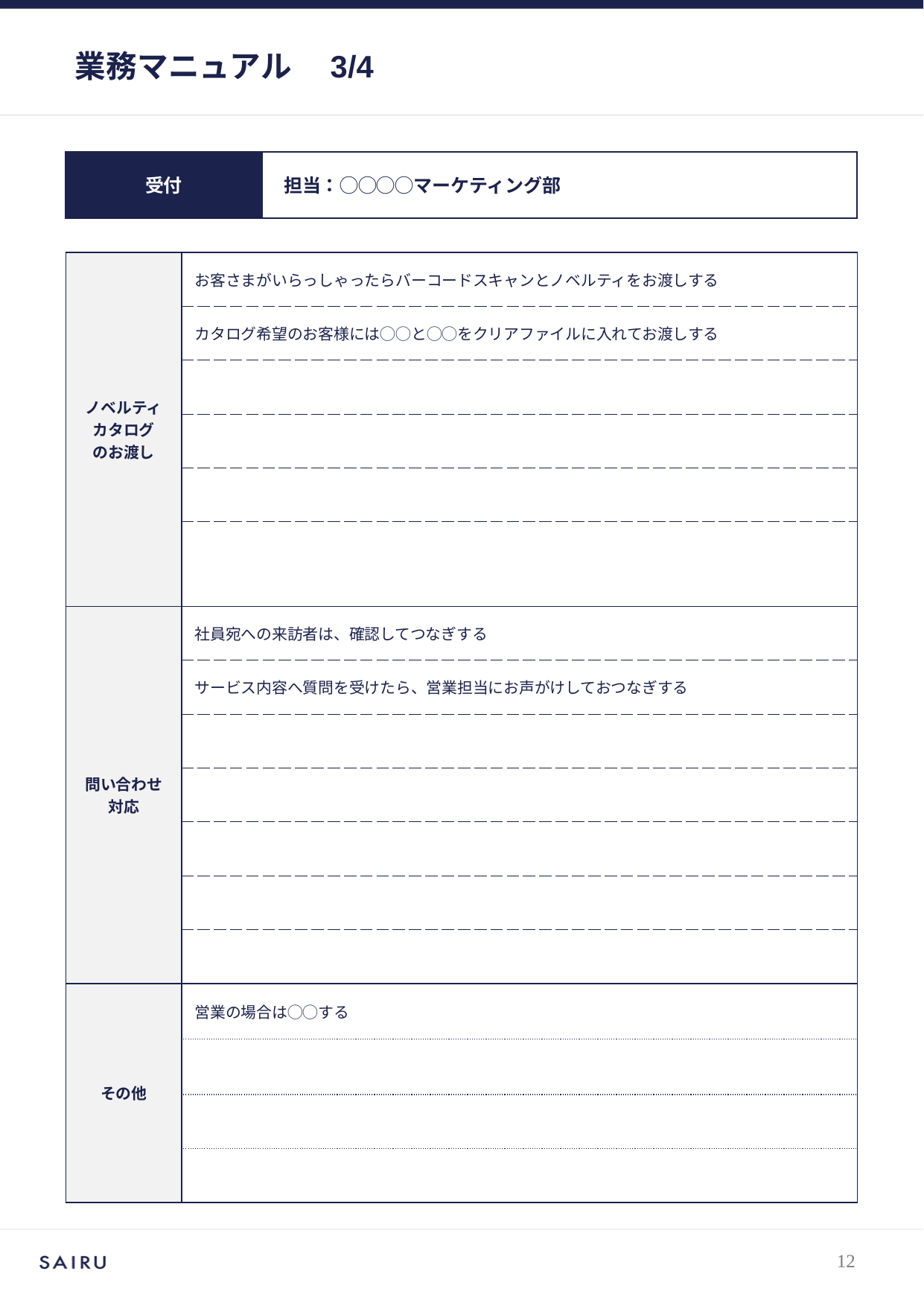

# 業務マニュアル　3/4
受付
担当：◯◯◯◯マーケティング部
| ノベルティ カタログ のお渡し | お客さまがいらっしゃったらバーコードスキャンとノベルティをお渡しする |
| --- | --- |
|  | カタログ希望のお客様には◯◯と◯◯をクリアファイルに入れてお渡しする |
|  |  |
|  |  |
|  |  |
|  |  |
| 問い合わせ 対応 | 社員宛への来訪者は、確認してつなぎする |
|  | サービス内容へ質問を受けたら、営業担当にお声がけしておつなぎする |
|  |  |
|  |  |
|  |  |
|  |  |
|  |  |
| その他 | 営業の場合は◯◯する |
|  |  |
|  |  |
|  |  |
12